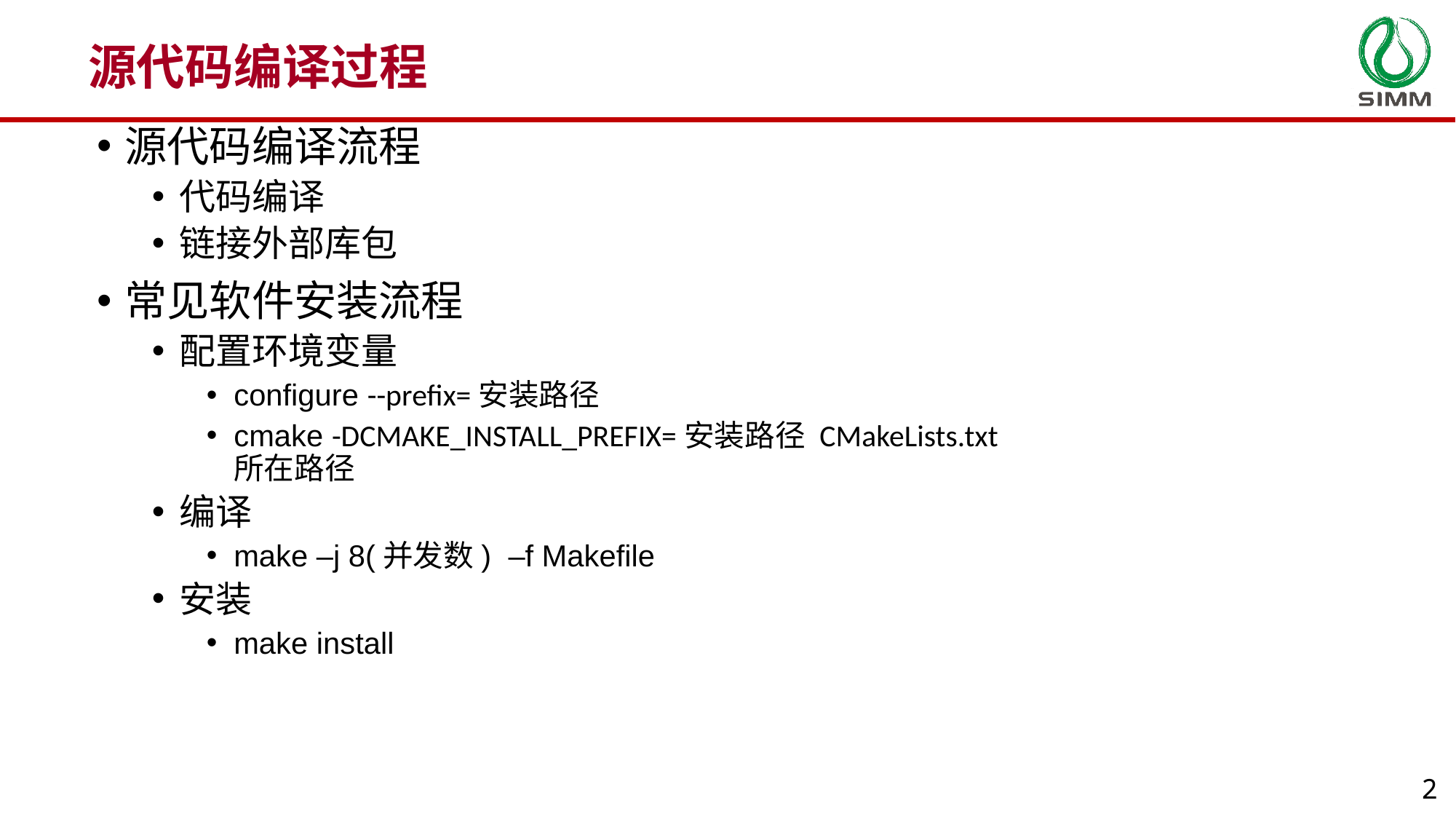

源代码编译过程
源代码编译流程
代码编译
链接外部库包
常见软件安装流程
配置环境变量
configure --prefix=安装路径
cmake -DCMAKE_INSTALL_PREFIX=安装路径 CMakeLists.txt所在路径
编译
make –j 8(并发数)  –f Makefile
安装
make install

2